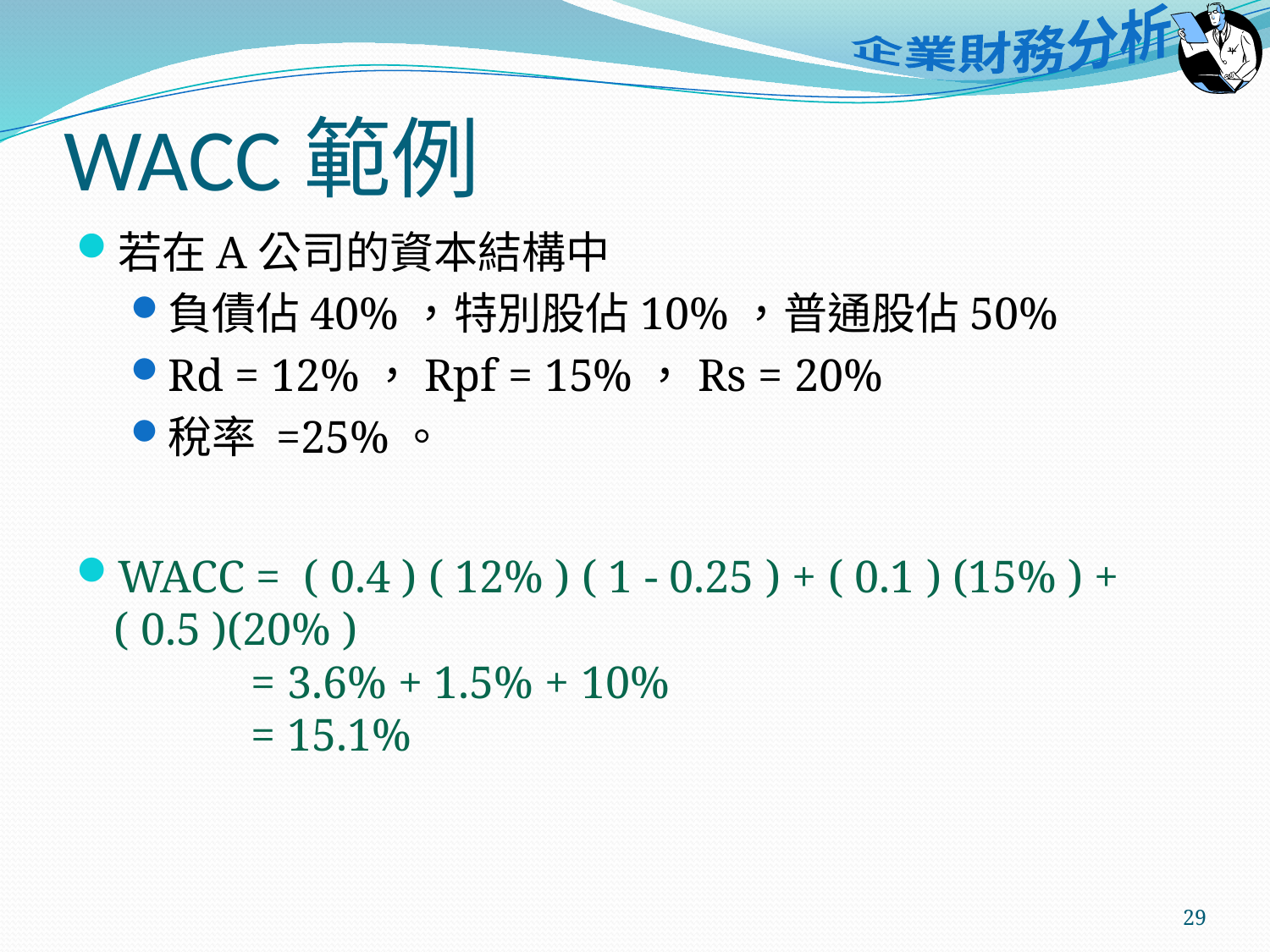

# WACC範例
若在A公司的資本結構中
負債佔40%，特別股佔10%，普通股佔50%
Rd = 12%，Rpf = 15%，Rs = 20%
稅率 =25%。

WACC =  ( 0.4 ) ( 12% ) ( 1 - 0.25 ) + ( 0.1 ) (15% ) + ( 0.5 )(20% )
            = 3.6% + 1.5% + 10%
            = 15.1%
29